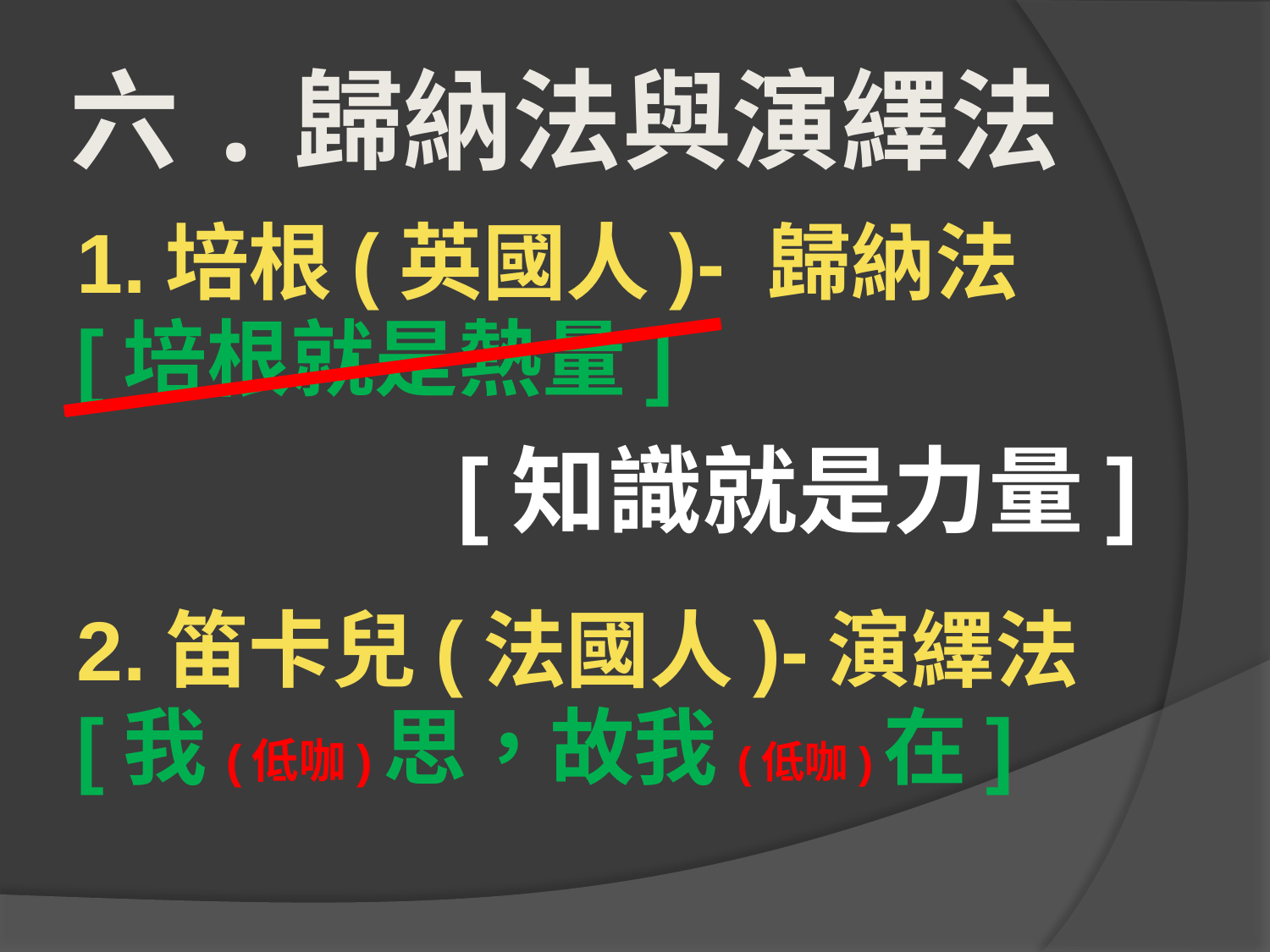

# 六.歸納法與演繹法
1.培根(英國人)- 歸納法
[培根就是熱量]

2.笛卡兒(法國人)-演繹法
[我(低咖)思，故我(低咖)在]

[知識就是力量]